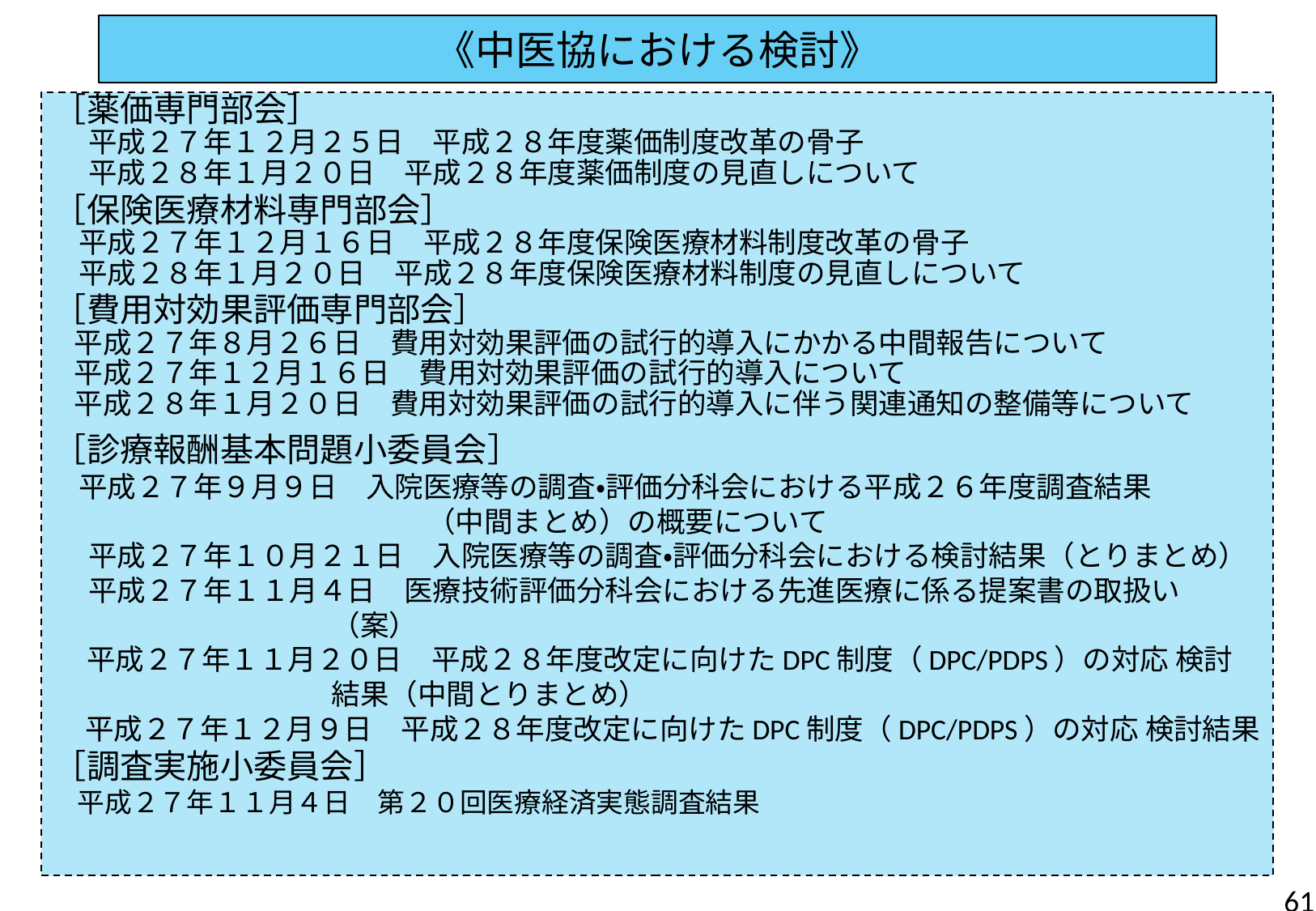

《中医協における検討》
［薬価専門部会］
　 平成２７年１２月２５日　平成２８年度薬価制度改革の骨子
　 平成２８年１月２０日　平成２８年度薬価制度の見直しについて
［保険医療材料専門部会］
   平成２７年１２月１６日　平成２８年度保険医療材料制度改革の骨子
   平成２８年１月２０日　平成２８年度保険医療材料制度の見直しについて
［費用対効果評価専門部会］
平成２７年８月２６日　費用対効果評価の試行的導入にかかる中間報告について
平成２７年１２月１６日　費用対効果評価の試行的導入について
平成２８年１月２０日　費用対効果評価の試行的導入に伴う関連通知の整備等について
［診療報酬基本問題小委員会］
   平成２７年９月９日　入院医療等の調査・評価分科会における平成２６年度調査結果
　　　　　　　　　　　　　（中間まとめ）の概要について
　 平成２７年１０月２１日　入院医療等の調査・評価分科会における検討結果（とりまとめ）
　 平成２７年１１月４日　医療技術評価分科会における先進医療に係る提案書の取扱い　（案）
 平成２７年１１月２０日　平成２８年度改定に向けたDPC制度（DPC/PDPS）の対応 検討結果（中間とりまとめ）
    平成２７年１２月９日　平成２８年度改定に向けたDPC制度（DPC/PDPS）の対応 検討結果
［調査実施小委員会］
   平成２７年１１月４日　第２０回医療経済実態調査結果

61